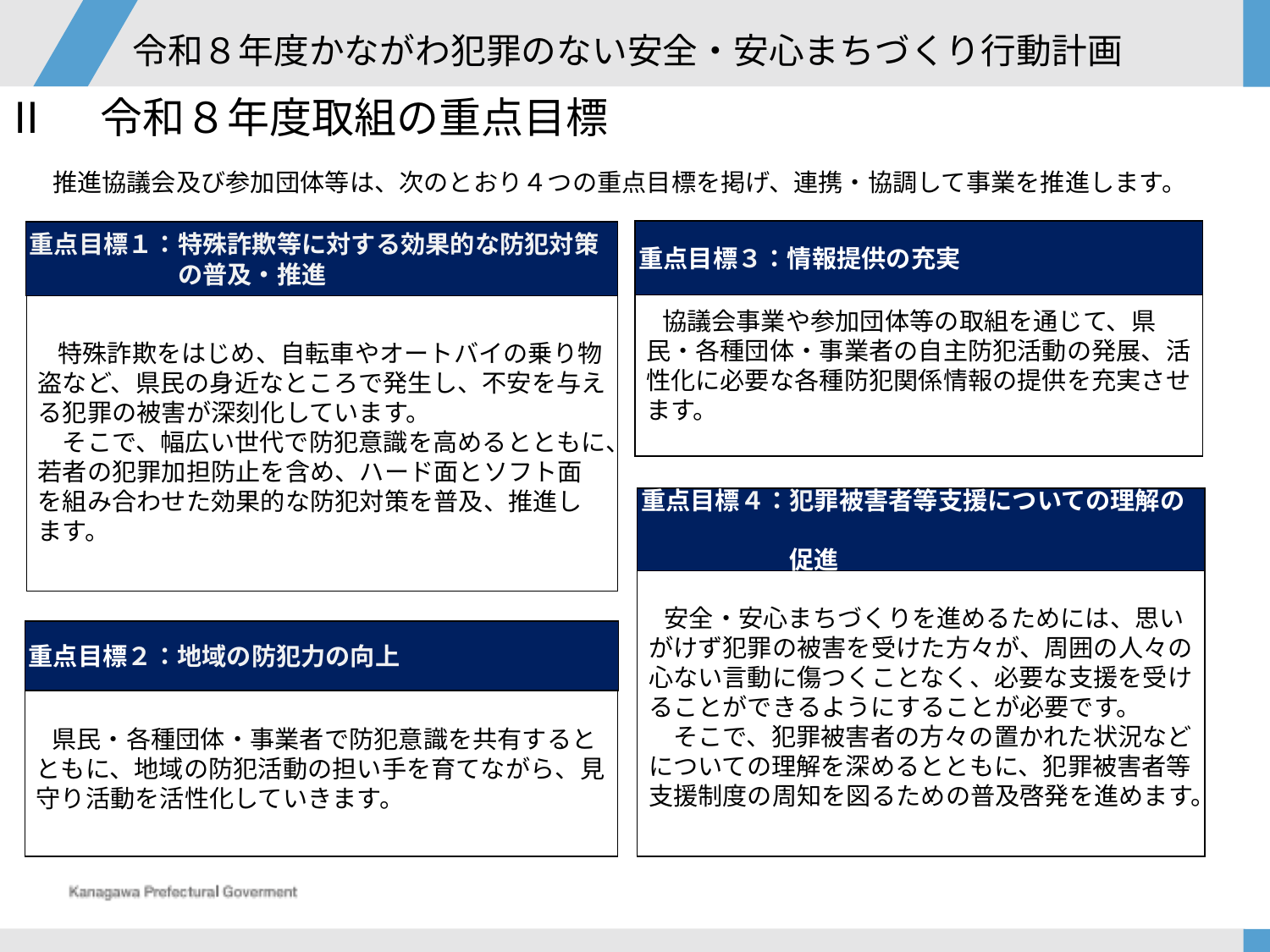

# 令和８年度かながわ犯罪のない安全・安心まちづくり行動計画
Ⅱ　令和８年度取組の重点目標
推進協議会及び参加団体等は、次のとおり４つの重点目標を掲げ、連携・協調して事業を推進します。
重点目標３：情報提供の充実
重点目標１：特殊詐欺等に対する効果的な防犯対策
　　　　　　の普及・推進
　協議会事業や参加団体等の取組を通じて、県民・各種団体・事業者の自主防犯活動の発展、活性化に必要な各種防犯関係情報の提供を充実させます。
　 特殊詐欺をはじめ、自転車やオートバイの乗り物盗など、県民の身近なところで発生し、不安を与える犯罪の被害が深刻化しています。
　そこで、幅広い世代で防犯意識を高めるとともに、若者の犯罪加担防止を含め、ハード面とソフト面を組み合わせた効果的な防犯対策を普及、推進します。
重点目標４：犯罪被害者等支援についての理解の
　　　　　　促進
　安全・安心まちづくりを進めるためには、思いがけず犯罪の被害を受けた方々が、周囲の人々の心ない言動に傷つくことなく、必要な支援を受けることができるようにすることが必要です。
　そこで、犯罪被害者の方々の置かれた状況などについての理解を深めるとともに、犯罪被害者等支援制度の周知を図るための普及啓発を進めます。
重点目標２：地域の防犯力の向上
　県民・各種団体・事業者で防犯意識を共有するとともに、地域の防犯活動の担い手を育てながら、見守り活動を活性化していきます。